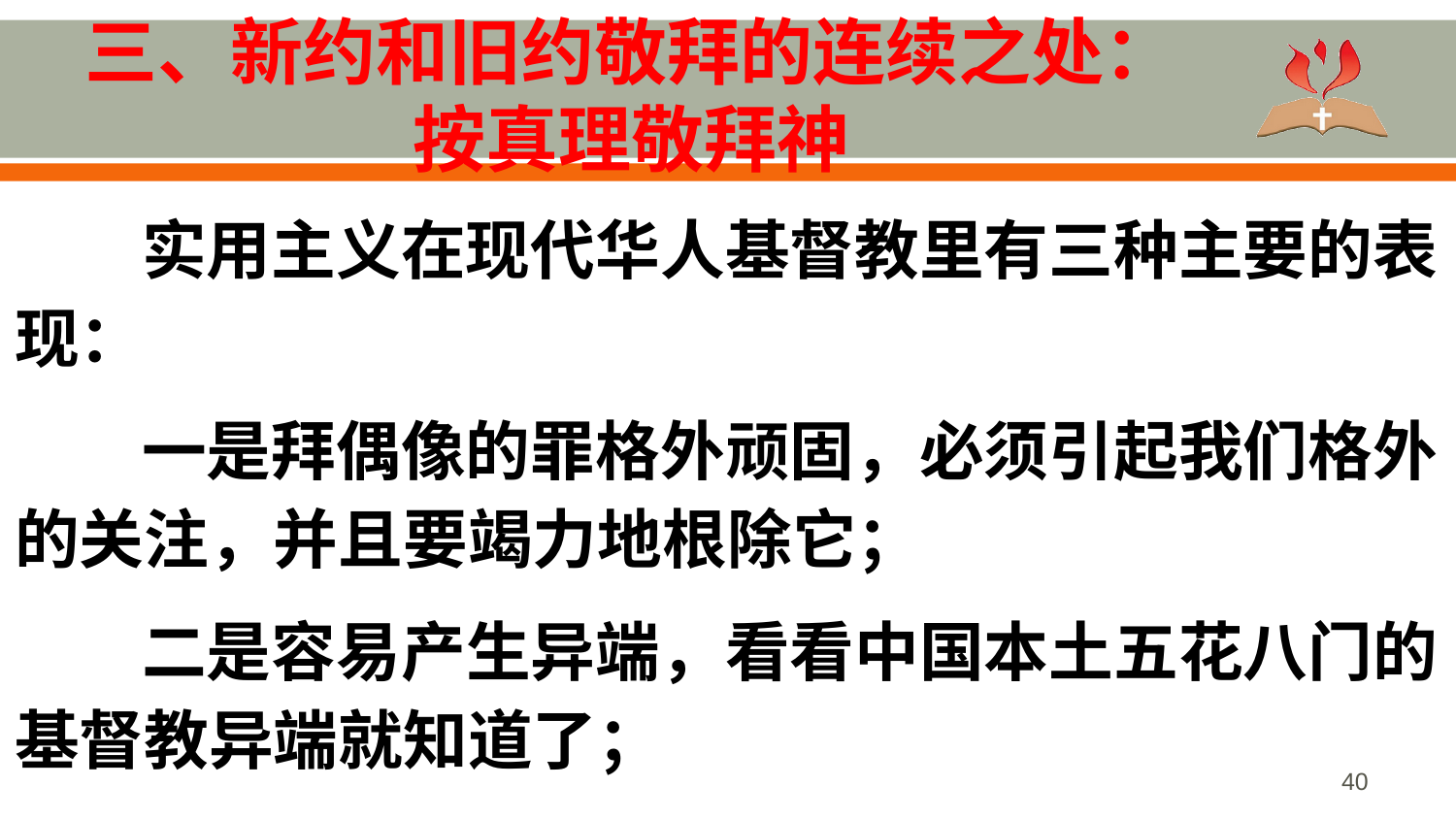

# 三、新约和旧约敬拜的连续之处：按真理敬拜神
实用主义在现代华人基督教里有三种主要的表现：
一是拜偶像的罪格外顽固，必须引起我们格外的关注，并且要竭力地根除它；
二是容易产生异端，看看中国本土五花八门的基督教异端就知道了；

40